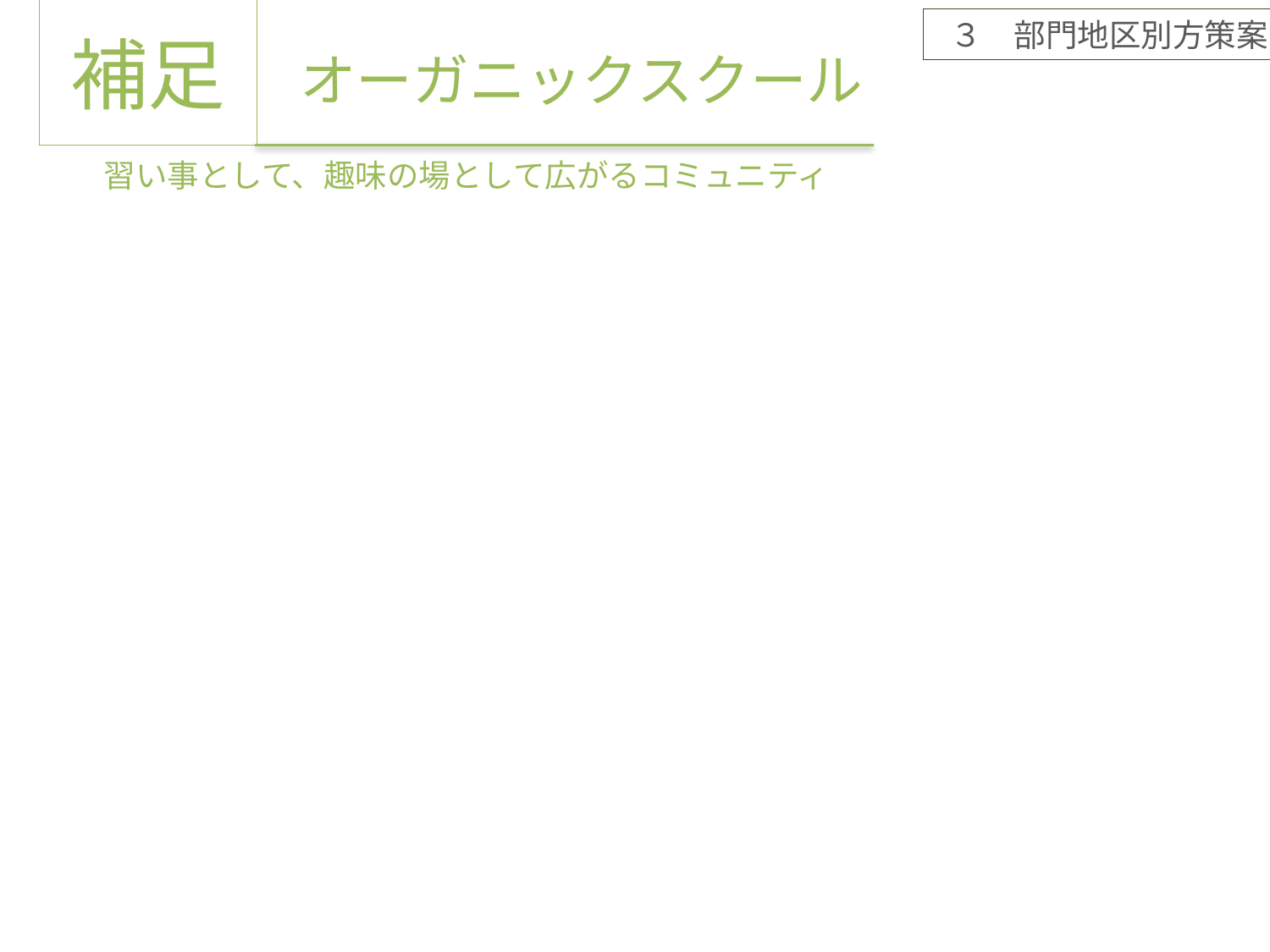

補足
オーガニックスクール
習い事として、趣味の場として広がるコミュニティ